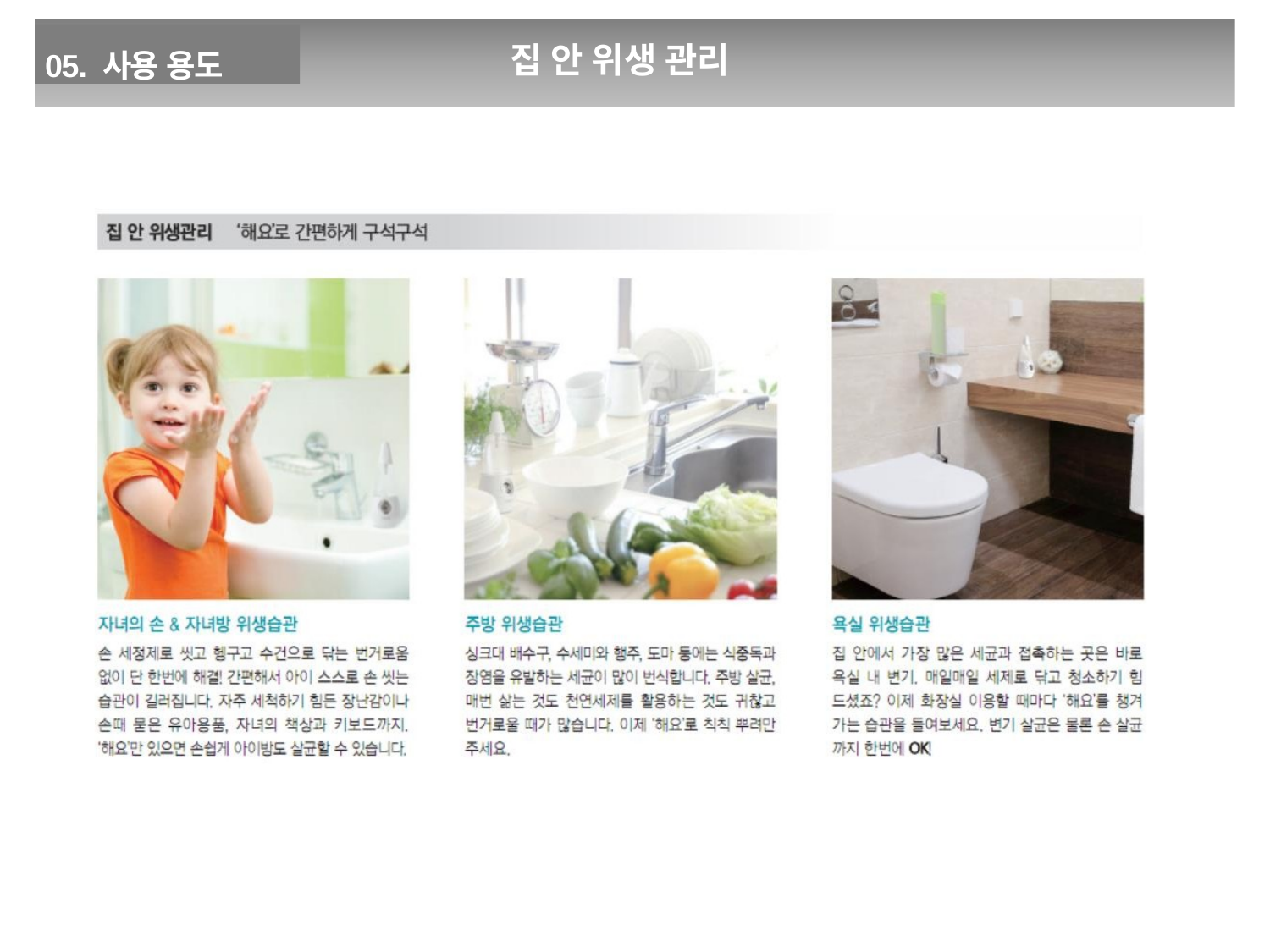

05. 사용 용도
# 집 안 위생 관리